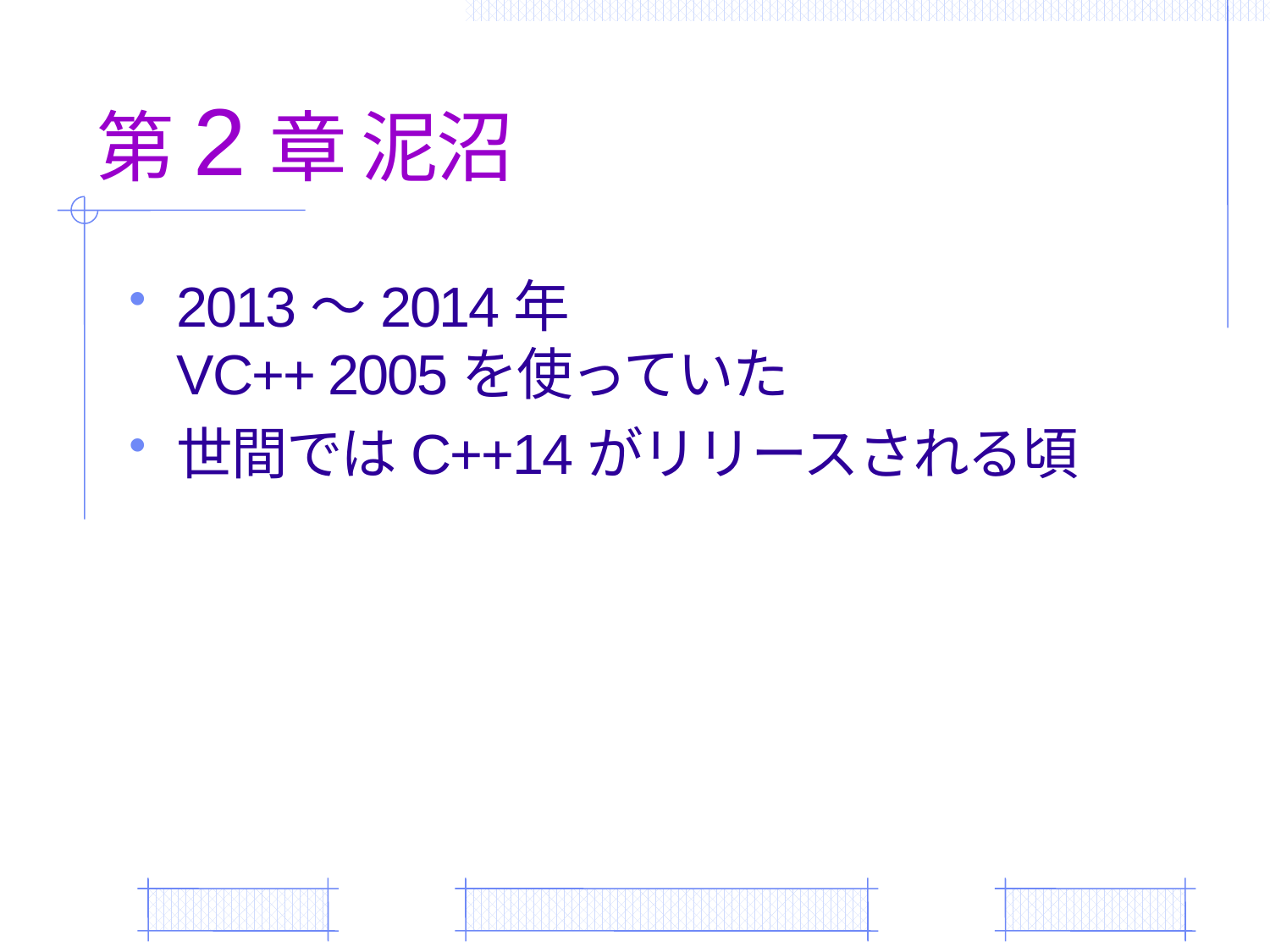

# 第2章 泥沼
2013～2014年
VC++ 2005を使っていた
世間ではC++14がリリースされる頃